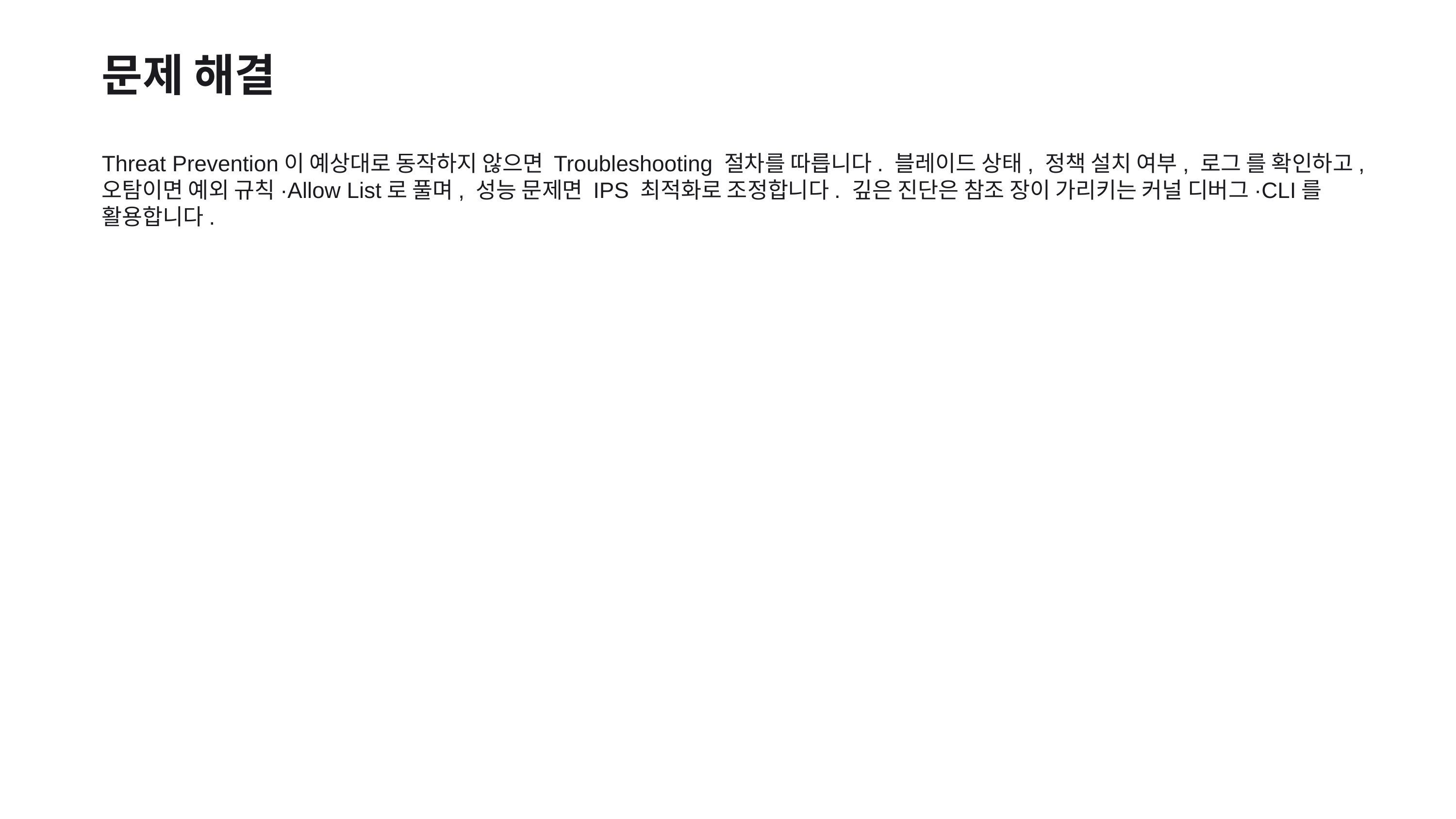

문제 해결
Threat Prevention이 예상대로 동작하지 않으면 Troubleshooting 절차를 따릅니다. 블레이드 상태, 정책 설치 여부, 로그 를 확인하고, 오탐이면 예외 규칙·Allow List로 풀며, 성능 문제면 IPS 최적화로 조정합니다. 깊은 진단은 참조 장이 가리키는 커널 디버그·CLI를 활용합니다.